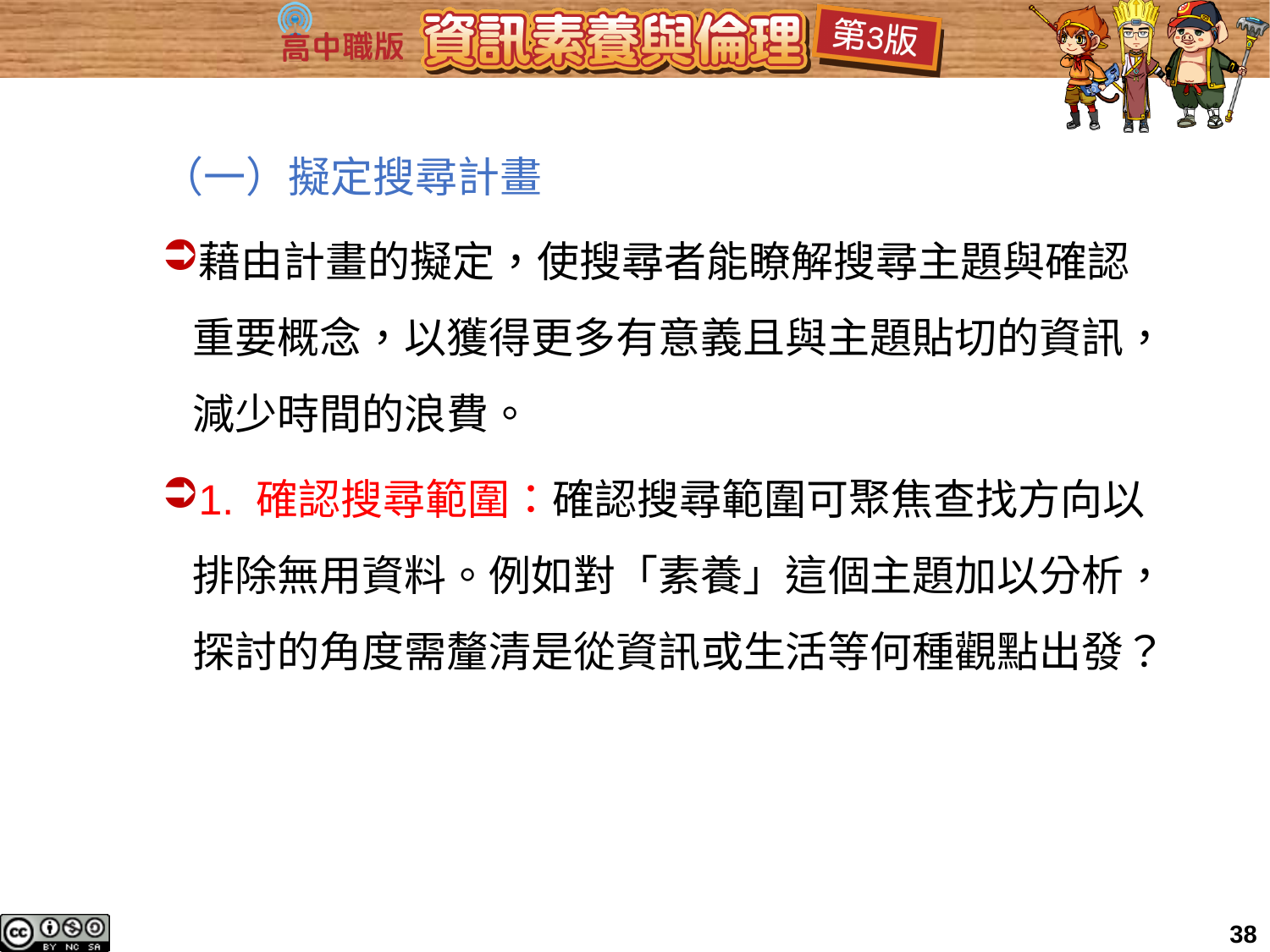

（一）擬定搜尋計畫
藉由計畫的擬定，使搜尋者能瞭解搜尋主題與確認重要概念，以獲得更多有意義且與主題貼切的資訊，減少時間的浪費。
1. 確認搜尋範圍：確認搜尋範圍可聚焦查找方向以排除無用資料。例如對「素養」這個主題加以分析，探討的角度需釐清是從資訊或生活等何種觀點出發？
38